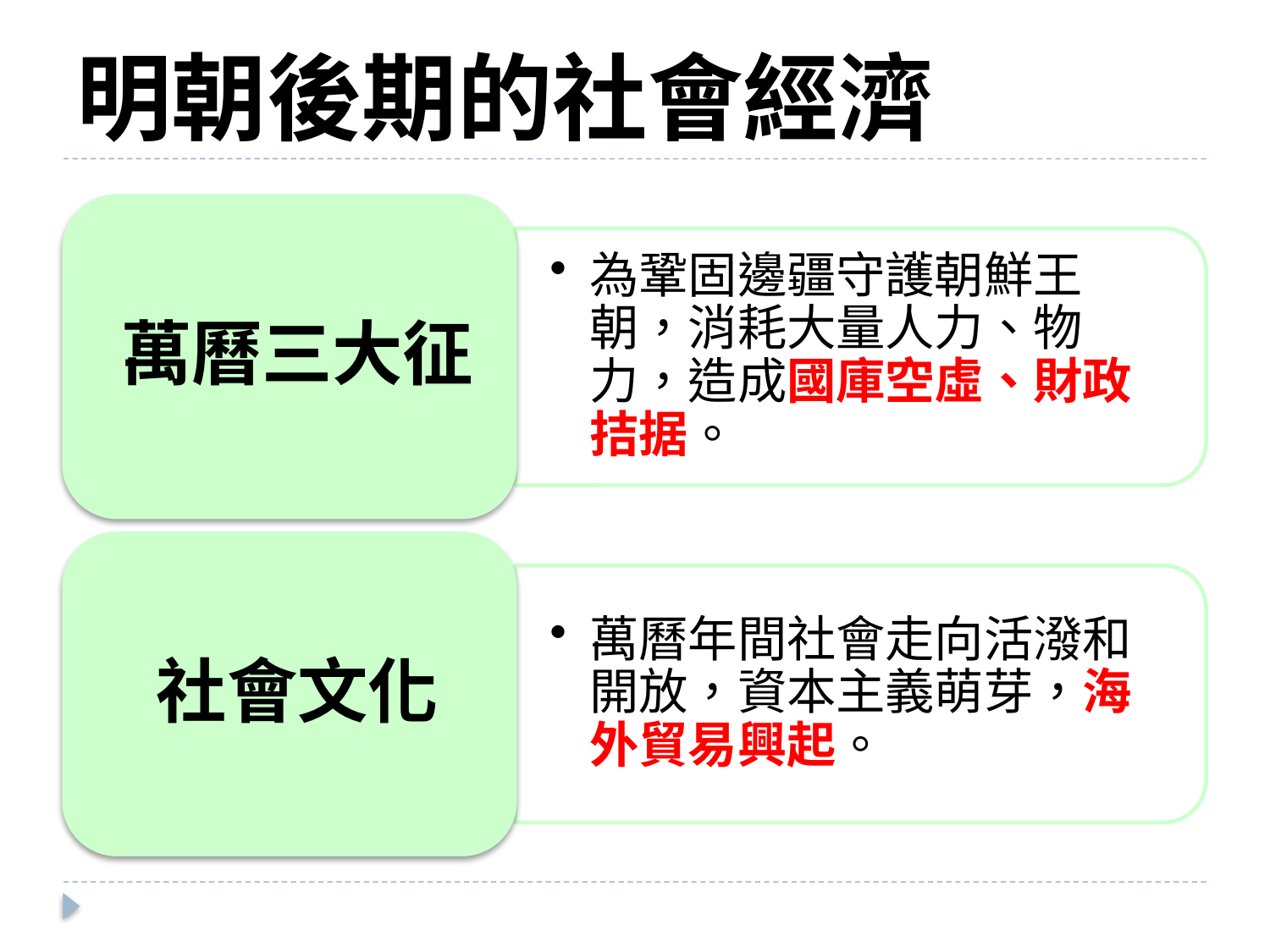

# 明朝後期的社會經濟
為鞏固邊疆守護朝鮮王朝，消耗大量人力、物力，造成國庫空虛、財政拮据。
萬曆三大征
萬曆年間社會走向活潑和開放，資本主義萌芽，海外貿易興起。
社會文化